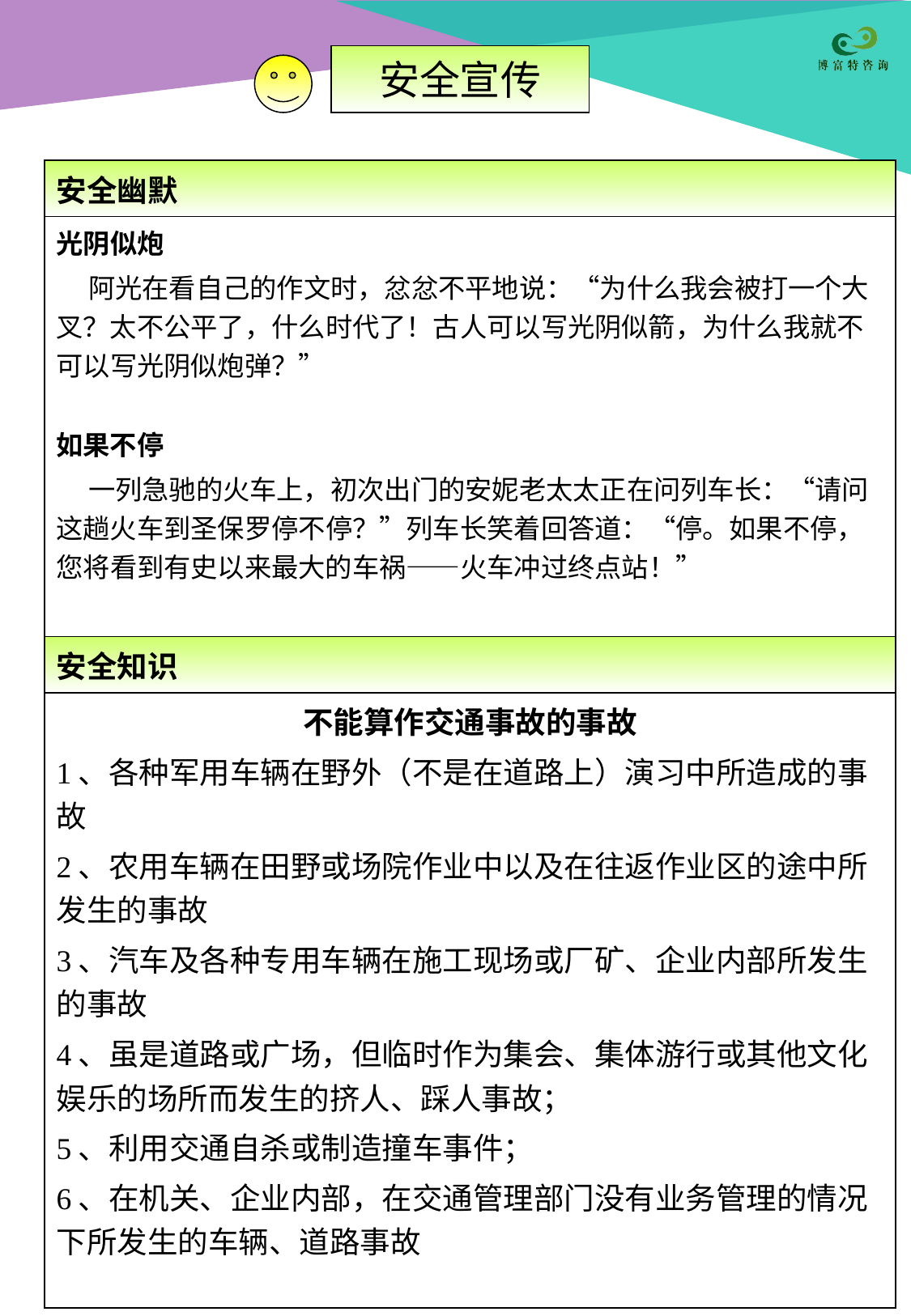

安全宣传

| 安全幽默 |
| --- |
| 光阴似炮 阿光在看自己的作文时，忿忿不平地说：“为什么我会被打一个大叉？太不公平了，什么时代了！古人可以写光阴似箭，为什么我就不可以写光阴似炮弹？” 如果不停 一列急驰的火车上，初次出门的安妮老太太正在问列车长：“请问这趟火车到圣保罗停不停？”列车长笑着回答道：“停。如果不停，您将看到有史以来最大的车祸——火车冲过终点站！” |
| 安全知识 |
| 不能算作交通事故的事故 1、各种军用车辆在野外（不是在道路上）演习中所造成的事故 2、农用车辆在田野或场院作业中以及在往返作业区的途中所发生的事故 3、汽车及各种专用车辆在施工现场或厂矿、企业内部所发生的事故 4、虽是道路或广场，但临时作为集会、集体游行或其他文化娱乐的场所而发生的挤人、踩人事故； 5、利用交通自杀或制造撞车事件； 6、在机关、企业内部，在交通管理部门没有业务管理的情况下所发生的车辆、道路事故 |